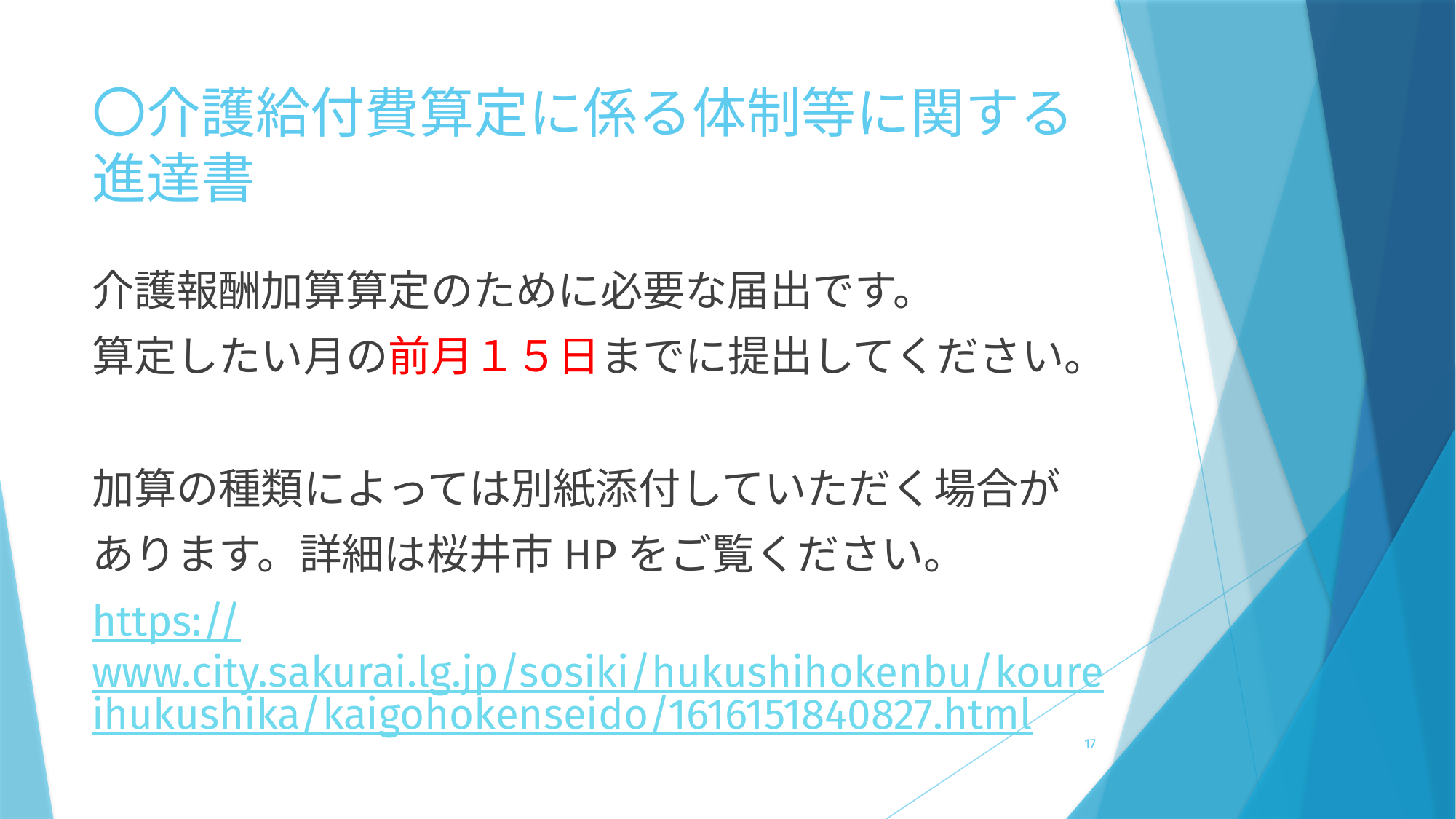

# 〇介護給付費算定に係る体制等に関する進達書
介護報酬加算算定のために必要な届出です。
算定したい月の前月１５日までに提出してください。

加算の種類によっては別紙添付していただく場合が
あります。詳細は桜井市HPをご覧ください。
https://www.city.sakurai.lg.jp/sosiki/hukushihokenbu/koureihukushika/kaigohokenseido/1616151840827.html

17